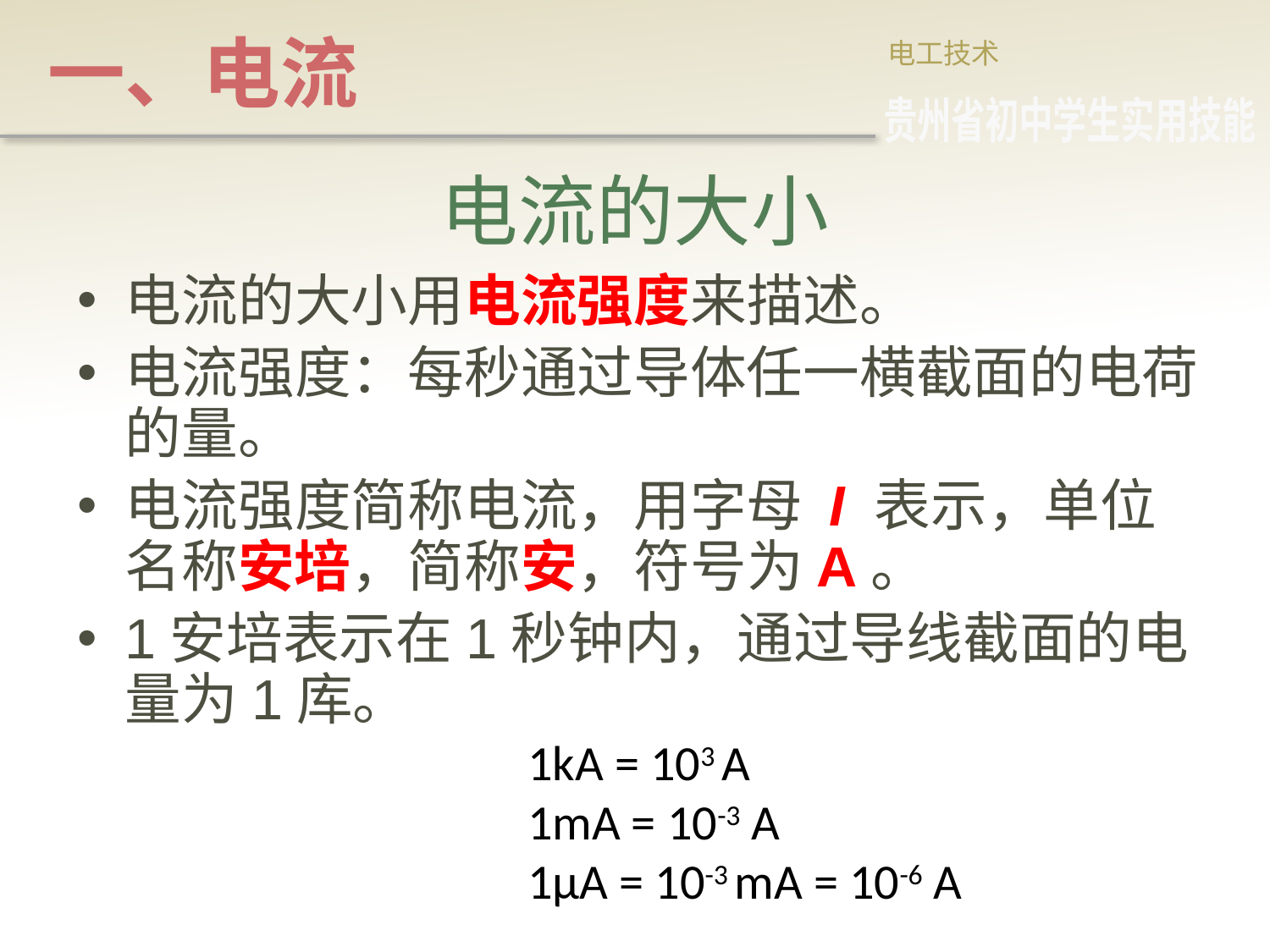

# 一、电流
电工技术
贵州省初中学生实用技能
电流的大小
电流的大小用电流强度来描述。
电流强度：每秒通过导体任一横截面的电荷的量。
电流强度简称电流，用字母 I 表示，单位名称安培，简称安，符号为A。
1安培表示在1秒钟内，通过导线截面的电量为1库。

1kA = 103 A
1mA = 10-3 A
1μA = 10-3 mA = 10-6 A